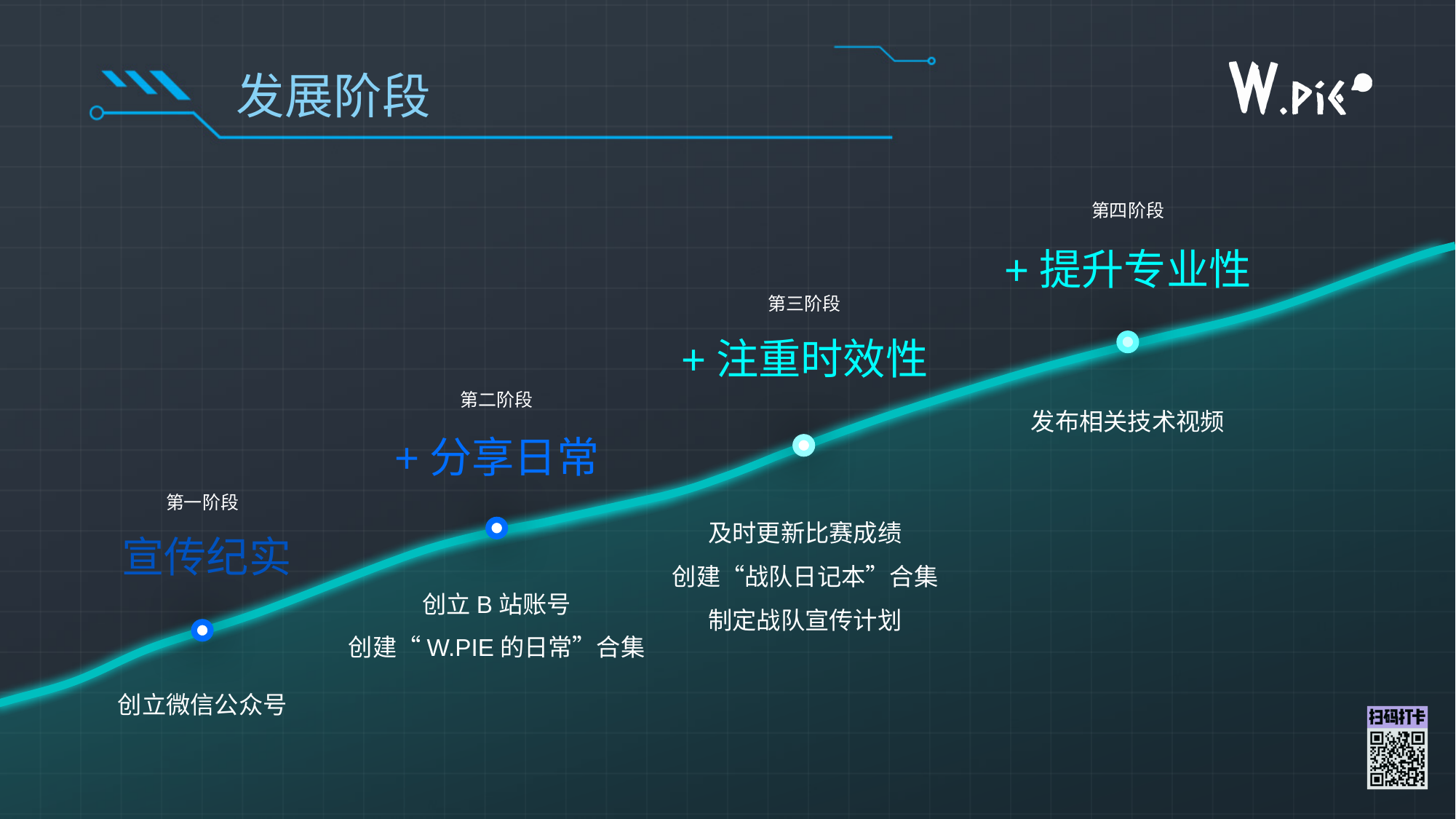

# 发展阶段
第四阶段
+提升专业性
第三阶段
+注重时效性

第二阶段
发布相关技术视频
+分享日常

第一阶段
及时更新比赛成绩
创建“战队日记本”合集
制定战队宣传计划

宣传纪实
创立B站账号
创建“W.PIE的日常”合集

创立微信公众号